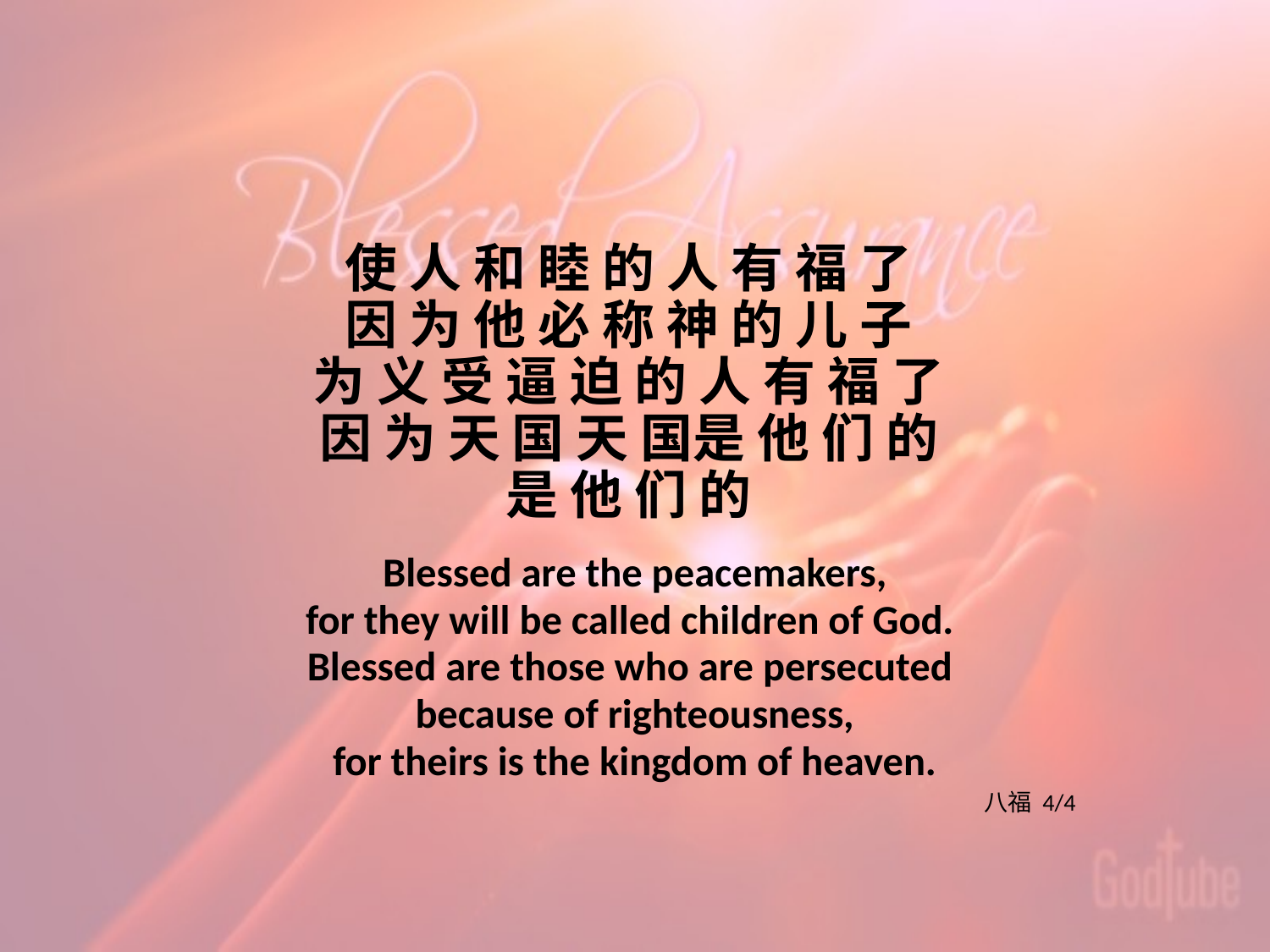

# 使 人 和 睦 的 人 有 福 了 因 为 他 必 称 神 的 儿 子 为 义 受 逼 迫 的 人 有 福 了 因 为 天 国 天 国是 他 们 的 是 他 们 的
Blessed are the peacemakers,
for they will be called children of God.
Blessed are those who are persecuted
because of righteousness,
for theirs is the kingdom of heaven.

八福 4/4